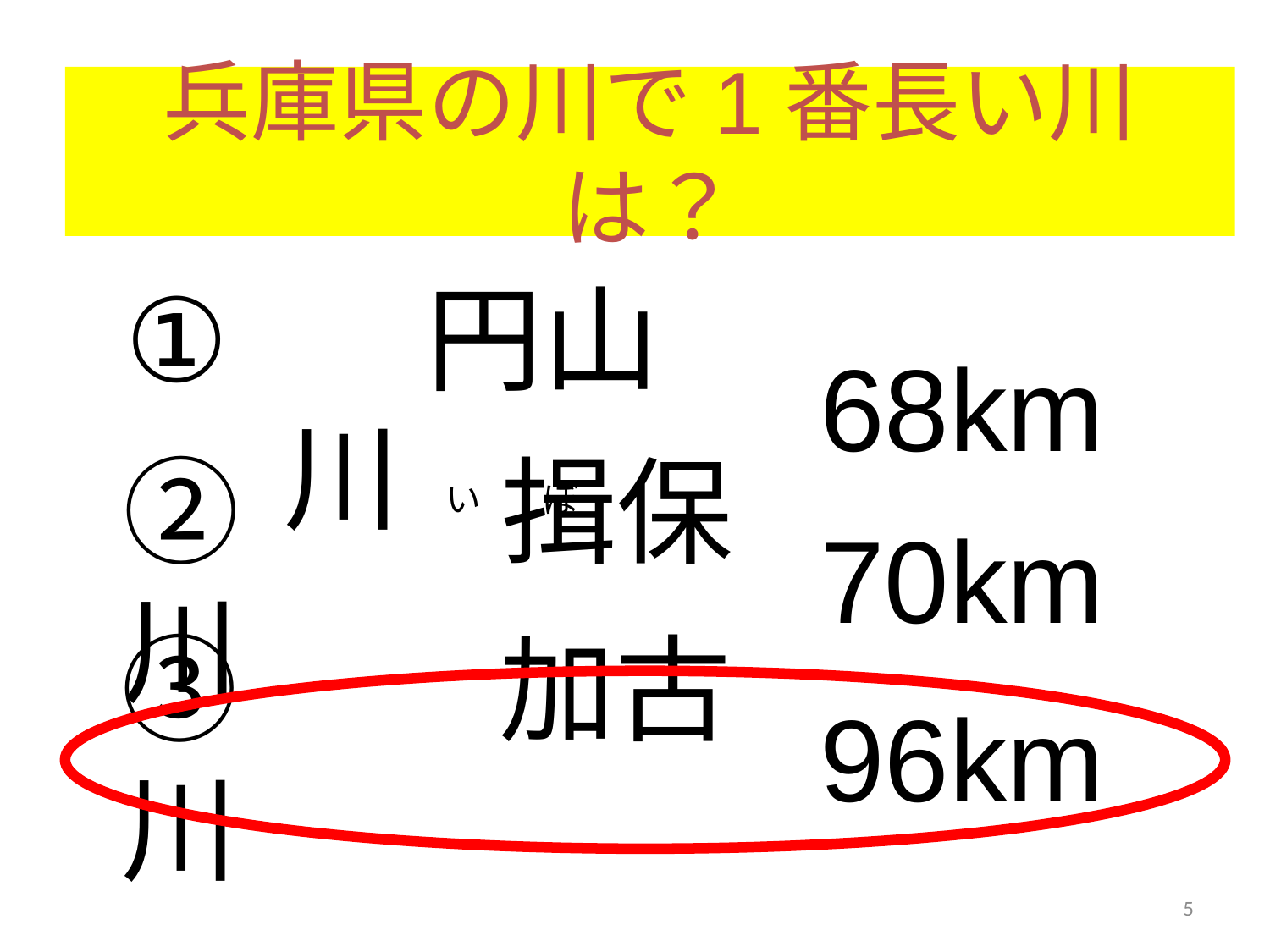

兵庫県の川で1番長い川は？
　 円山川
 68km
い        ぼ
 70km
②　　揖保川

③　　加古川
 96km
5